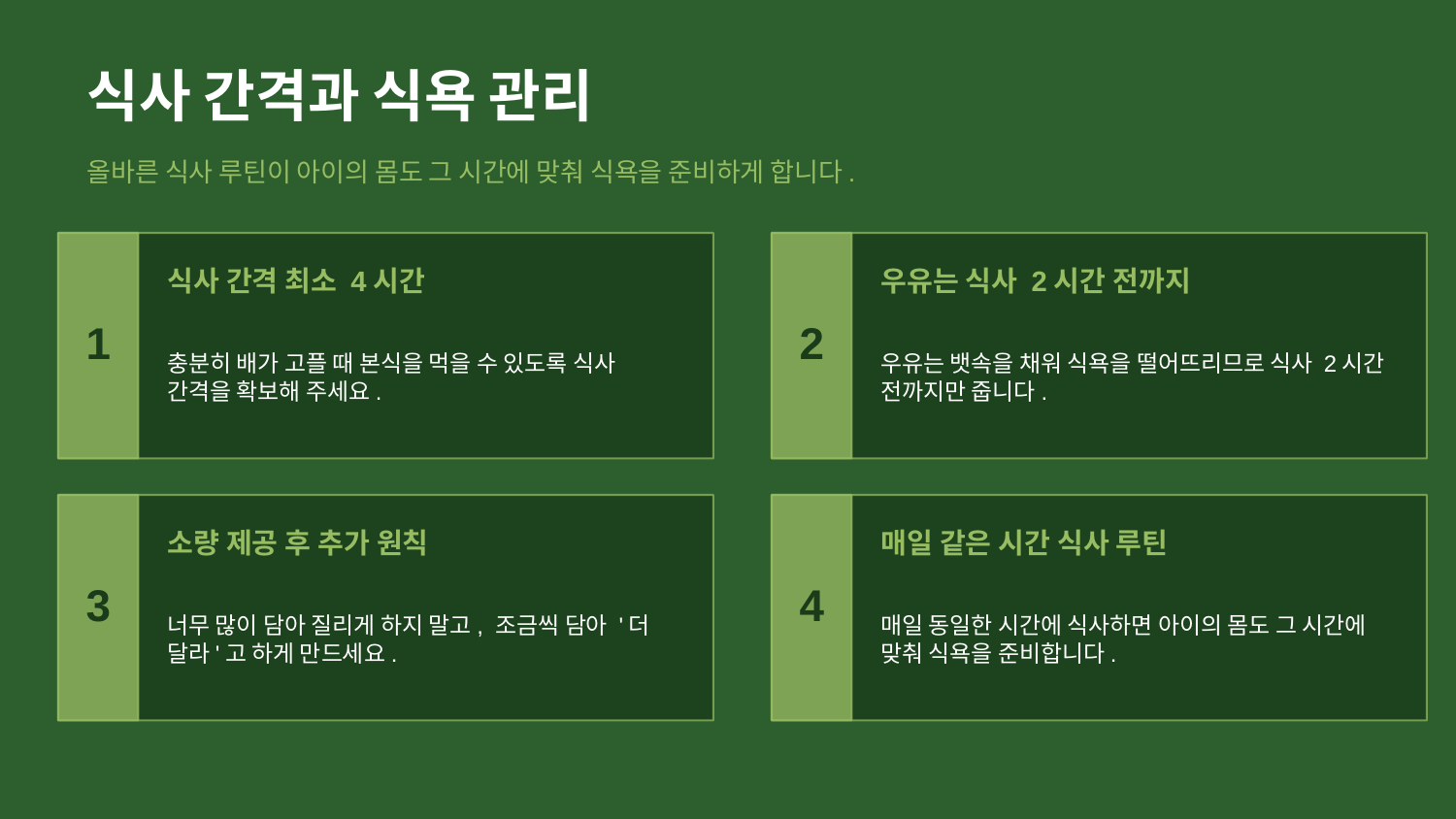

식사 간격과 식욕 관리
올바른 식사 루틴이 아이의 몸도 그 시간에 맞춰 식욕을 준비하게 합니다.

식사 간격 최소 4시간
우유는 식사 2시간 전까지
1
2
충분히 배가 고플 때 본식을 먹을 수 있도록 식사 간격을 확보해 주세요.
우유는 뱃속을 채워 식욕을 떨어뜨리므로 식사 2시간 전까지만 줍니다.

소량 제공 후 추가 원칙
매일 같은 시간 식사 루틴
3
4
너무 많이 담아 질리게 하지 말고, 조금씩 담아 '더 달라'고 하게 만드세요.
매일 동일한 시간에 식사하면 아이의 몸도 그 시간에 맞춰 식욕을 준비합니다.